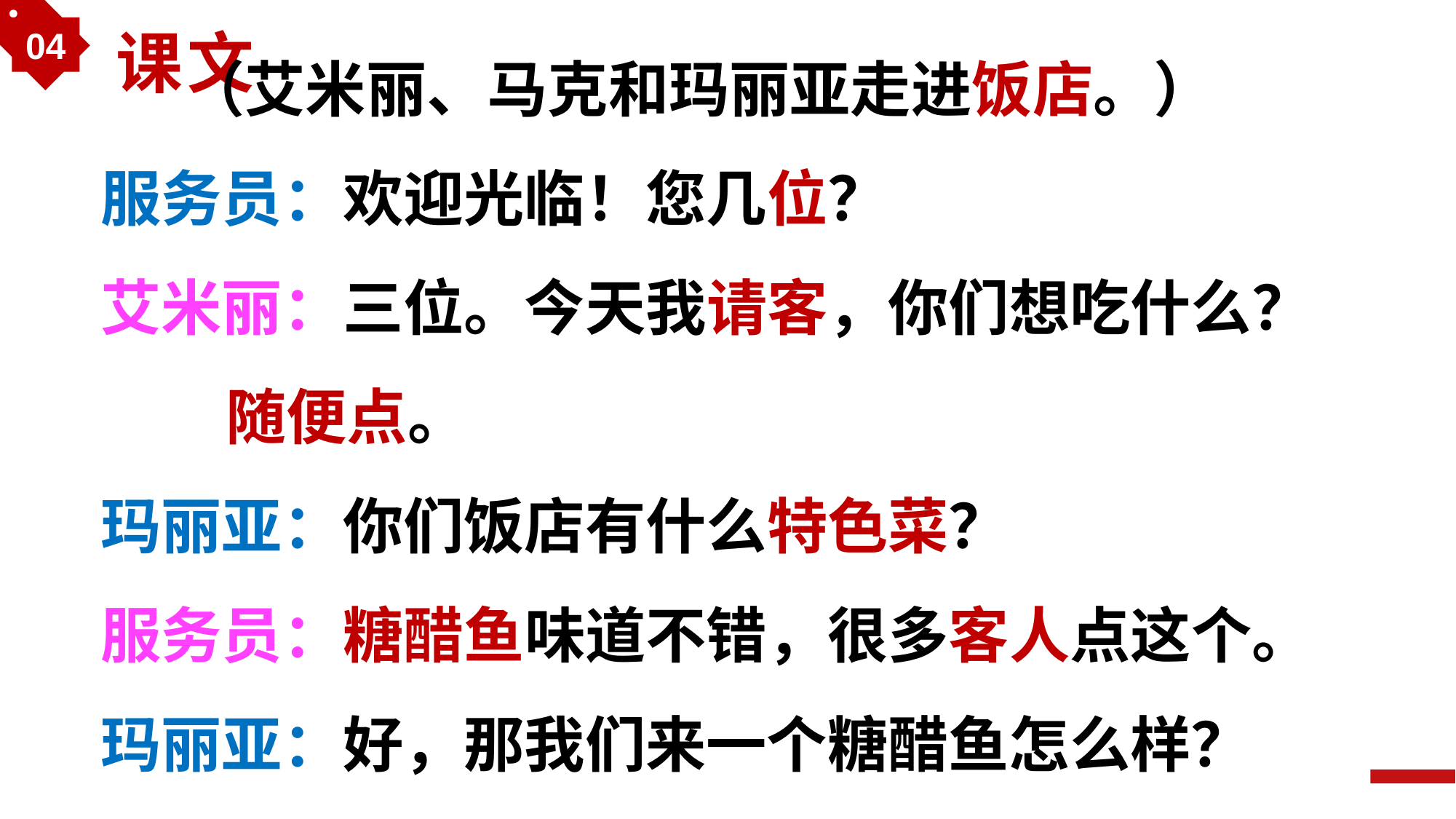

04
     （艾米丽、马克和玛丽亚走进饭店。）
服务员：欢迎光临！您几位？
艾米丽：三位。今天我请客，你们想吃什么？
        随便点。
玛丽亚：你们饭店有什么特色菜？
服务员：糖醋鱼味道不错，很多客人点这个。
玛丽亚：好，那我们来一个糖醋鱼怎么样？
课文